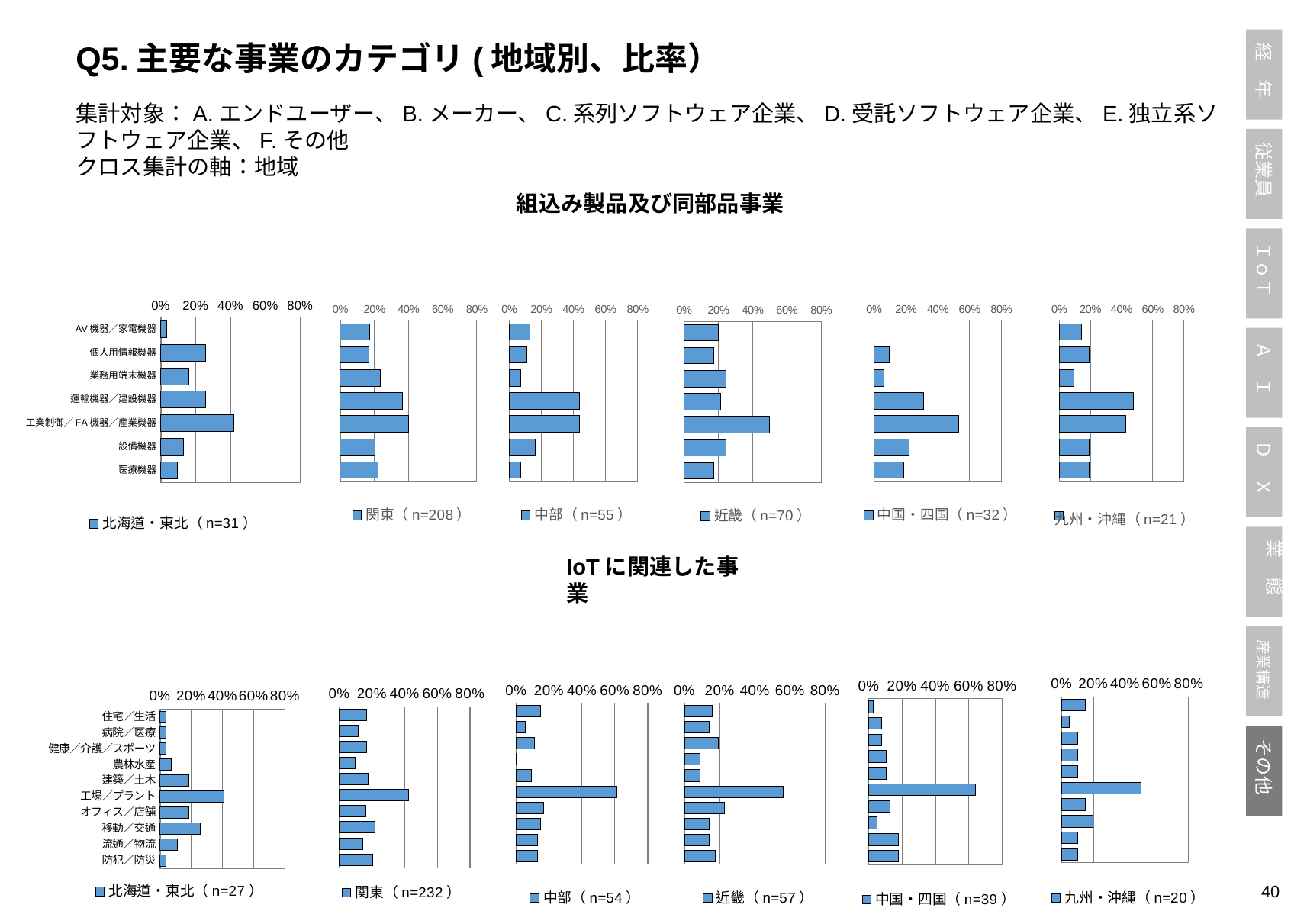

Q5.主要な事業のカテゴリ(地域別、比率）

集計対象：A.エンドユーザー、B.メーカー、C.系列ソフトウェア企業、D.受託ソフトウェア企業、E.独立系ソフトウェア企業、F.その他
クロス集計の軸：地域
組込み製品及び同部品事業

### Chart

| Category | 関東（n=208） |
|---|---|
| AV機器／家電機器 | 0.17307692307692307 |
| 個人用情報機器 | 0.16826923076923078 |
| 業務用端末機器 | 0.23557692307692307 |
| 運輸機器／建設機器 | 0.36538461538461536 |
| 工業制御／FA機器／産業機器 | 0.39903846153846156 |
| 設備機器 | 0.20192307692307693 |
| 医療機器 | 0.22115384615384615 |

### Chart

| Category | 中部（n=55） |
|---|---|
| AV機器／家電機器 | 0.12727272727272726 |
| 個人用情報機器 | 0.10909090909090909 |
| 業務用端末機器 | 0.07272727272727272 |
| 運輸機器／建設機器 | 0.43636363636363634 |
| 工業制御／FA機器／産業機器 | 0.43636363636363634 |
| 設備機器 | 0.16363636363636364 |
| 医療機器 | 0.07272727272727272 |

### Chart

| Category | 中国・四国（n=32） |
|---|---|
| AV機器／家電機器 | 0.0 |
| 個人用情報機器 | 0.09375 |
| 業務用端末機器 | 0.0625 |
| 運輸機器／建設機器 | 0.3125 |
| 工業制御／FA機器／産業機器 | 0.53125 |
| 設備機器 | 0.21875 |
| 医療機器 | 0.1875 |

### Chart

| Category | 九州・沖縄（n=21） |
|---|---|
| AV機器／家電機器 | 0.14285714285714285 |
| 個人用情報機器 | 0.19047619047619047 |
| 業務用端末機器 | 0.09523809523809523 |
| 運輸機器／建設機器 | 0.47619047619047616 |
| 工業制御／FA機器／産業機器 | 0.42857142857142855 |
| 設備機器 | 0.19047619047619047 |
| 医療機器 | 0.19047619047619047 |

### Chart

| Category | 近畿（n=70） |
|---|---|
| AV機器／家電機器 | 0.2 |
| 個人用情報機器 | 0.17142857142857143 |
| 業務用端末機器 | 0.24285714285714285 |
| 運輸機器／建設機器 | 0.21428571428571427 |
| 工業制御／FA機器／産業機器 | 0.5 |
| 設備機器 | 0.24285714285714285 |
| 医療機器 | 0.17142857142857143 |

### Chart

| Category | 北海道・東北（n=31） |
|---|---|
| AV機器／家電機器 | 0.03225806451612903 |
| 個人用情報機器 | 0.25806451612903225 |
| 業務用端末機器 | 0.16129032258064516 |
| 運輸機器／建設機器 | 0.25806451612903225 |
| 工業制御／FA機器／産業機器 | 0.41935483870967744 |
| 設備機器 | 0.12903225806451613 |
| 医療機器 | 0.0967741935483871 |
IoTに関連した事業

### Chart

| Category | 九州・沖縄（n=20） |
|---|---|
| 住宅／生活 | 0.15 |
| 病院／医療 | 0.05 |
| 健康／介護／スポーツ | 0.1 |
| 農林水産 | 0.1 |
| 建築／土木 | 0.1 |
| 工場／プラント | 0.5 |
| オフィス／店舗 | 0.15 |
| 移動／交通 | 0.2 |
| 流通／物流 | 0.1 |
| 防犯／防災 | 0.1 |

### Chart

| Category | 中国・四国（n=39） |
|---|---|
| 住宅／生活 | 0.02564102564102564 |
| 病院／医療 | 0.07692307692307693 |
| 健康／介護／スポーツ | 0.07692307692307693 |
| 農林水産 | 0.10256410256410256 |
| 建築／土木 | 0.10256410256410256 |
| 工場／プラント | 0.6410256410256411 |
| オフィス／店舗 | 0.1282051282051282 |
| 移動／交通 | 0.05128205128205128 |
| 流通／物流 | 0.1794871794871795 |
| 防犯／防災 | 0.1794871794871795 |

### Chart

| Category | 中部（n=54） |
|---|---|
| 住宅／生活 | 0.14814814814814814 |
| 病院／医療 | 0.05555555555555555 |
| 健康／介護／スポーツ | 0.1111111111111111 |
| 農林水産 | 0.0 |
| 建築／土木 | 0.09259259259259259 |
| 工場／プラント | 0.6111111111111112 |
| オフィス／店舗 | 0.16666666666666666 |
| 移動／交通 | 0.14814814814814814 |
| 流通／物流 | 0.12962962962962962 |
| 防犯／防災 | 0.12962962962962962 |

### Chart

| Category | 近畿（n=57） |
|---|---|
| 住宅／生活 | 0.15789473684210525 |
| 病院／医療 | 0.14035087719298245 |
| 健康／介護／スポーツ | 0.19298245614035087 |
| 農林水産 | 0.08771929824561403 |
| 建築／土木 | 0.08771929824561403 |
| 工場／プラント | 0.5614035087719298 |
| オフィス／店舗 | 0.22807017543859648 |
| 移動／交通 | 0.14035087719298245 |
| 流通／物流 | 0.14035087719298245 |
| 防犯／防災 | 0.17543859649122806 |

### Chart

| Category | 関東（n=232） |
|---|---|
| 住宅／生活 | 0.16810344827586207 |
| 病院／医療 | 0.11637931034482758 |
| 健康／介護／スポーツ | 0.16810344827586207 |
| 農林水産 | 0.09482758620689655 |
| 建築／土木 | 0.17672413793103448 |
| 工場／プラント | 0.4267241379310345 |
| オフィス／店舗 | 0.16379310344827586 |
| 移動／交通 | 0.21982758620689655 |
| 流通／物流 | 0.14224137931034483 |
| 防犯／防災 | 0.2025862068965517 |

### Chart

| Category | 北海道・東北（n=27） |
|---|---|
| 住宅／生活 | 0.037037037037037035 |
| 病院／医療 | 0.037037037037037035 |
| 健康／介護／スポーツ | 0.037037037037037035 |
| 農林水産 | 0.07407407407407407 |
| 建築／土木 | 0.18518518518518517 |
| 工場／プラント | 0.4074074074074074 |
| オフィス／店舗 | 0.18518518518518517 |
| 移動／交通 | 0.25925925925925924 |
| 流通／物流 | 0.1111111111111111 |
| 防犯／防災 | 0.037037037037037035 |
40